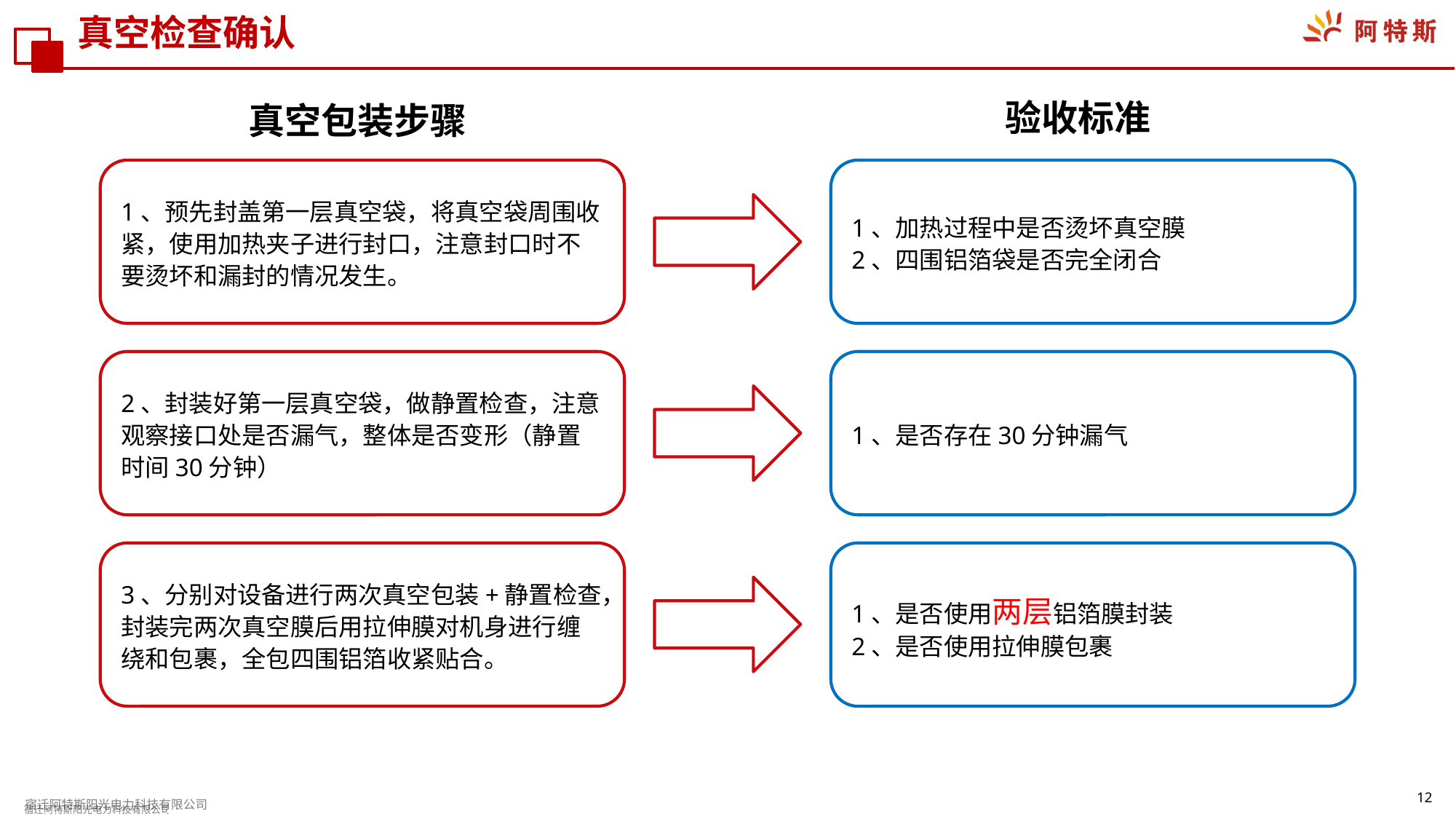

真空检查确认

验收标准
真空包装步骤
1、预先封盖第一层真空袋，将真空袋周围收紧，使用加热夹子进行封口，注意封口时不要烫坏和漏封的情况发生。
1、加热过程中是否烫坏真空膜
2、四围铝箔袋是否完全闭合

2、封装好第一层真空袋，做静置检查，注意观察接口处是否漏气，整体是否变形（静置时间30分钟）
1、是否存在30分钟漏气

3、分别对设备进行两次真空包装+静置检查，封装完两次真空膜后用拉伸膜对机身进行缠绕和包裹，全包四围铝箔收紧贴合。
1、是否使用两层铝箔膜封装
2、是否使用拉伸膜包裹